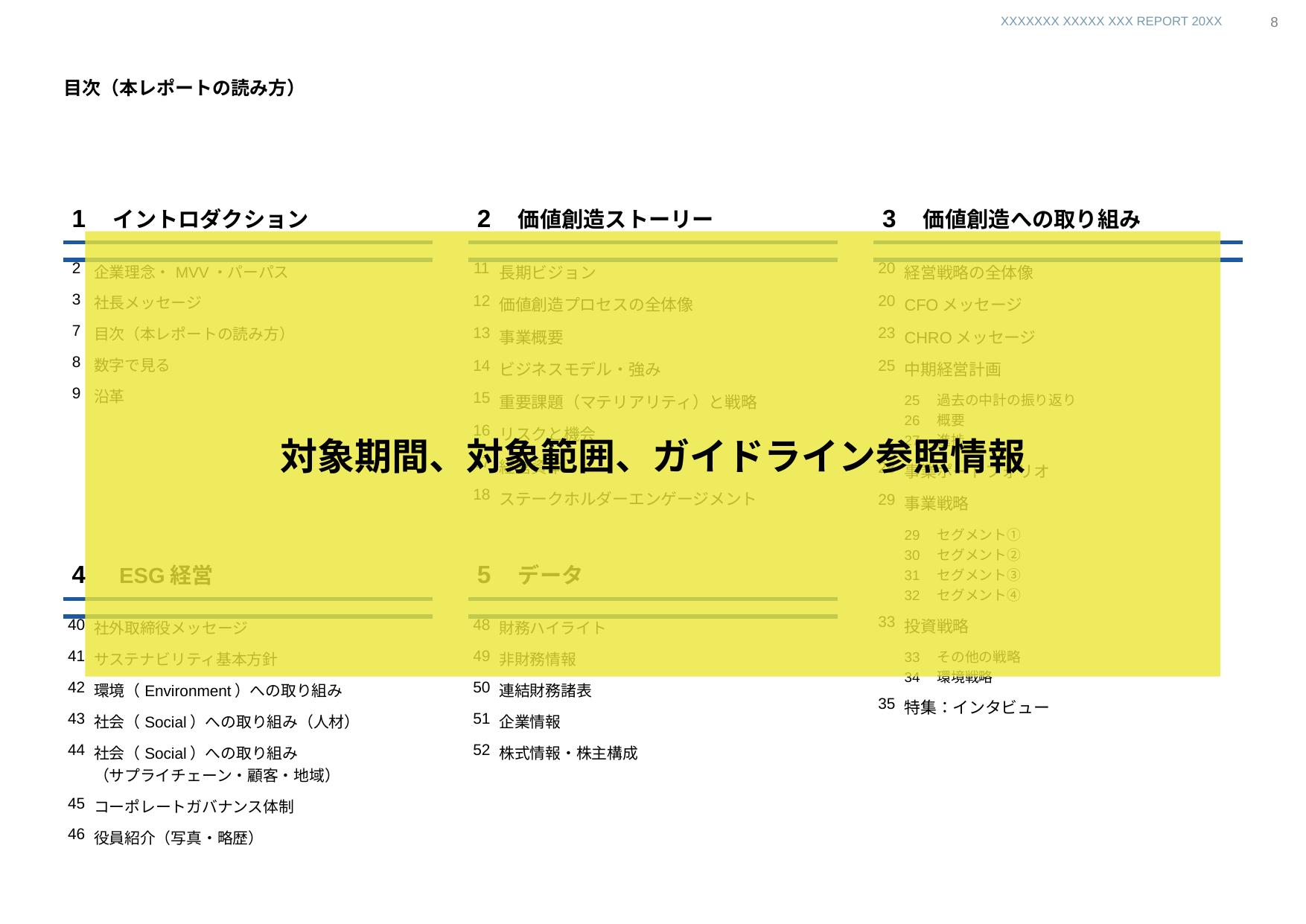

HP
8
# 目次（本レポートの読み方）
| 1　イントロダクション |  |
| --- | --- |
|  |  |
| 2 | 企業理念・MVV・パーパス |
| 3 | 社長メッセージ |
| 7 | 目次（本レポートの読み方） |
| 8 | 数字で見る |
| 9 | 沿革 |
| 2　価値創造ストーリー |  |
| --- | --- |
|  |  |
| 11 | 長期ビジョン |
| 12 | 価値創造プロセスの全体像 |
| 13 | 事業概要 |
| 14 | ビジネスモデル・強み |
| 15 | 重要課題（マテリアリティ）と戦略 |
| 16 | リスクと機会 |
| 17 | 経営資本 |
| 18 | ステークホルダーエンゲージメント |
| 3　価値創造への取り組み |  |
| --- | --- |
|  |  |
| 20 | 経営戦略の全体像 |
| 20 | CFOメッセージ |
| 23 | CHROメッセージ |
| 25 | 中期経営計画 |
|  | 25　過去の中計の振り返り 26　概要 27　進捗 |
| 28 | 事業ポートフォリオ |
| 29 | 事業戦略 |
|  | 29　セグメント① 30　セグメント② 31　セグメント③ 32　セグメント④ |
| 33 | 投資戦略 |
|  | 33　その他の戦略 34　環境戦略 |
| 35 | 特集：インタビュー |

対象期間、対象範囲、ガイドライン参照情報
| 4　ESG経営 |  |
| --- | --- |
|  |  |
| 40 | 社外取締役メッセージ |
| 41 | サステナビリティ基本方針 |
| 42 | 環境（Environment）への取り組み |
| 43 | 社会（Social）への取り組み（人材） |
| 44 | 社会（Social）への取り組み （サプライチェーン・顧客・地域） |
| 45 | コーポレートガバナンス体制 |
| 46 | 役員紹介（写真・略歴） |
| 5　データ |  |
| --- | --- |
|  |  |
| 48 | 財務ハイライト |
| 49 | 非財務情報 |
| 50 | 連結財務諸表 |
| 51 | 企業情報 |
| 52 | 株式情報・株主構成 |